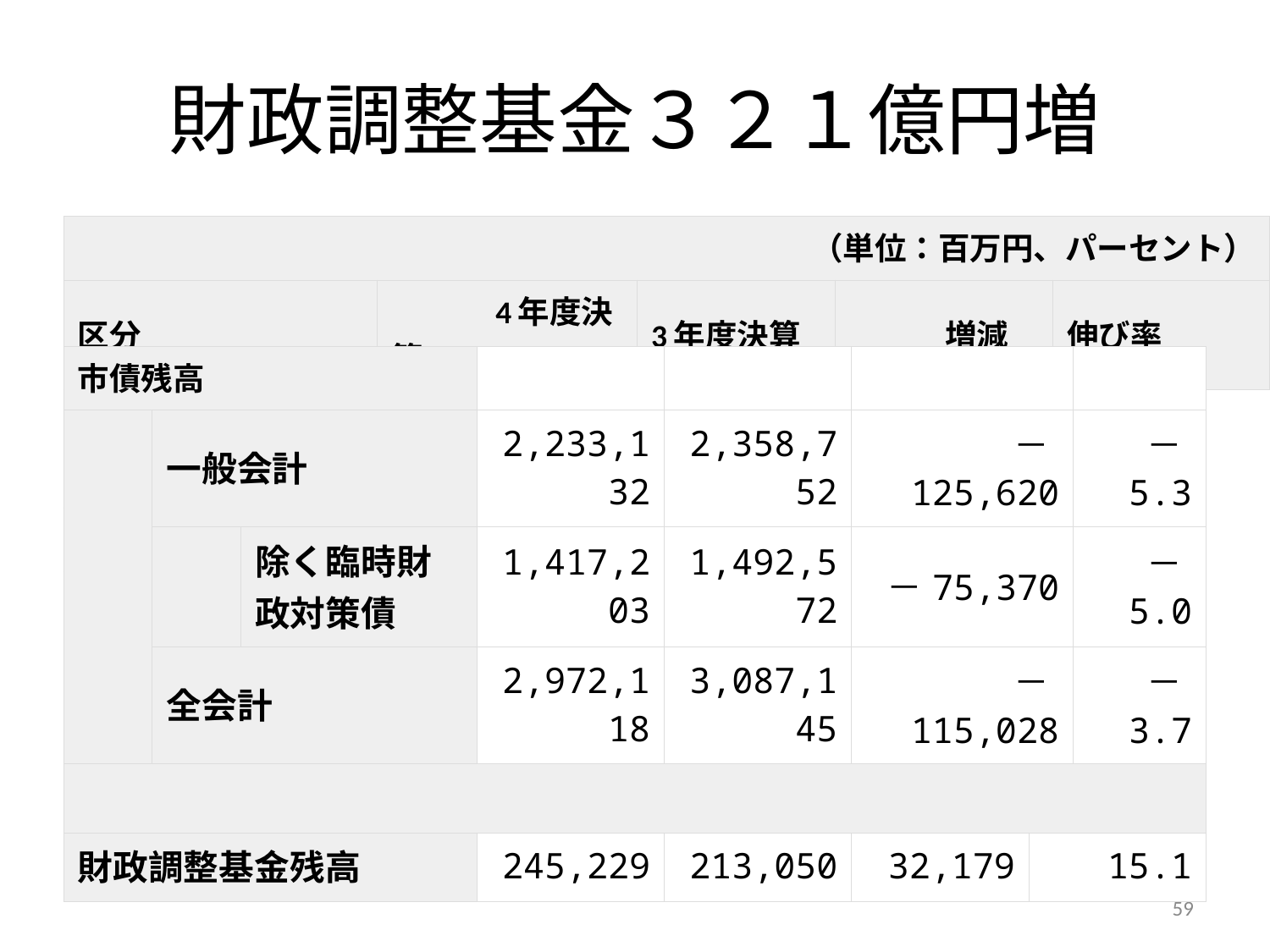

# 財政調整基金３２１億円増
| （単位：百万円、パーセント） |  |  |  |  |
| --- | --- | --- | --- | --- |
| 区分 | 4年度決算 | 3年度決算 | 増減 | 伸び率 |
| 市債残高 |  |  |  |  |  |  |  |
| --- | --- | --- | --- | --- | --- | --- | --- |
|  | 一般会計 |  | 2,233,132 | 2,358,752 | －125,620 | －5.3 | －5.3 |
|  |  | 除く臨時財政対策債 | 1,417,203 | 1,492,572 | －75,370 | －5.0 | －5.0 |
|  | 全会計 |  | 2,972,118 | 3,087,145 | －115,028 | －3.7 | －3.7 |
|  |  |  |  |  |  |  |  |
| 財政調整基金残高 |  |  | 245,229 | 213,050 | 32,179 | 15.1 |  |
| 財政調整基金残高 | 245,229 | 213,050 | 32,179 | 15.1 |
| --- | --- | --- | --- | --- |
59